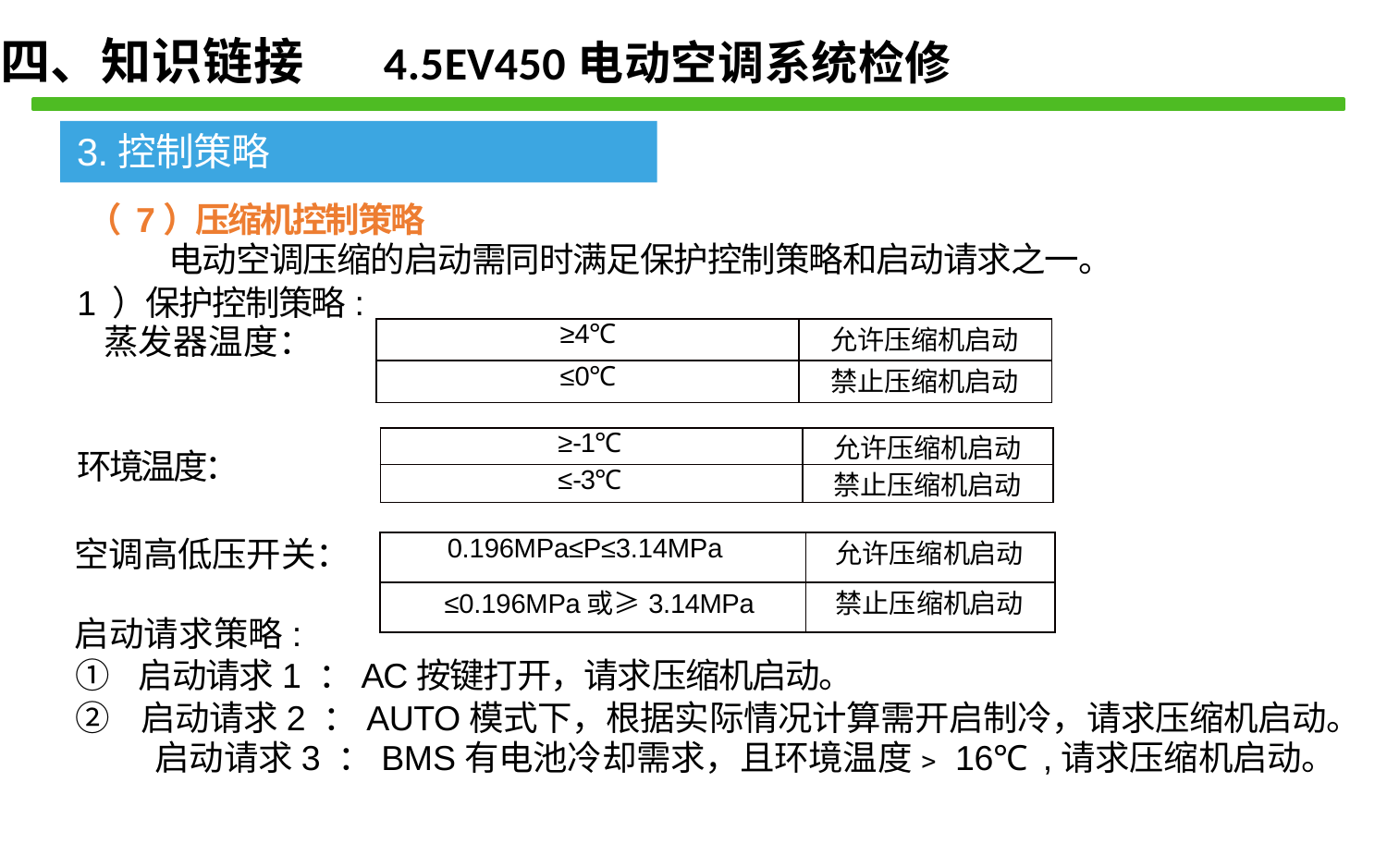

四、知识链接     4.5EV450电动空调系统检修

3.控制策略

（ 7）压缩机控制策略
电动空调压缩的启动需同时满足保护控制策略和启动请求之一。

1 ）保护控制策略:  蒸发器温度：

环境温度：
空调高低压开关： 启动请求策略:
| ≥4℃ | 允许压缩机启动 |
| --- | --- |
| ≤0℃ | 禁止压缩机启动 |
| ≥-1℃ | 允许压缩机启动 |
| --- | --- |
| ≤-3℃ | 禁止压缩机启动 |
| 0.196MPa≤P≤3.14MPa | 允许压缩机启动 |
| --- | --- |
| ≤0.196MPa或≥3.14MPa | 禁止压缩机启动 |

①   启动请求1 ：AC按键打开，请求压缩机启动。
②   启动请求2 ：AUTO模式下，根据实际情况计算需开启制冷，请求压缩机启动。 启动请求3 ：BMS有电池冷却需求，且环境温度﹥16℃ ,请求压缩机启动。